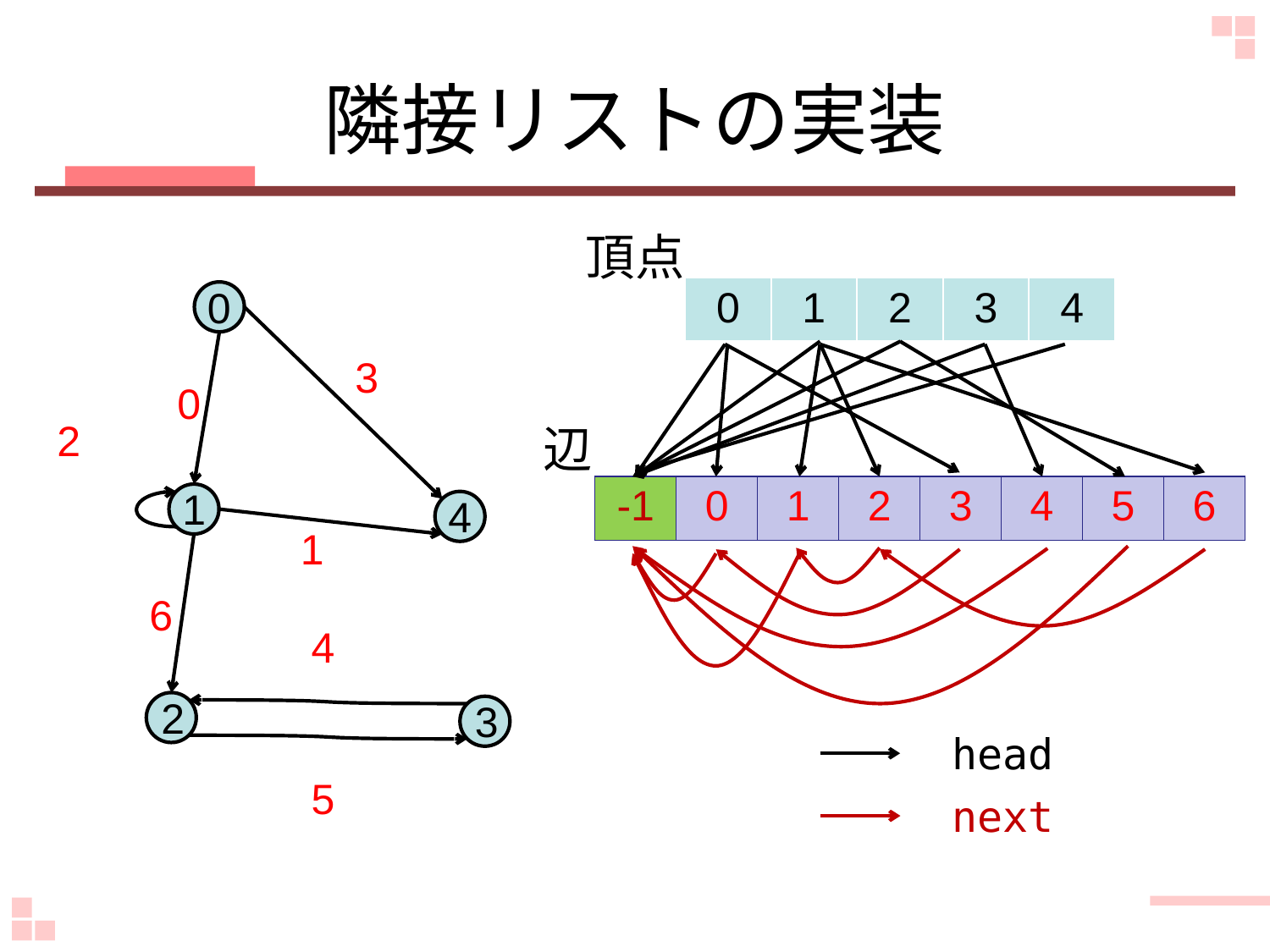

# 隣接リストの実装
頂点
0
| 0 | 1 | 2 | 3 | 4 |
| --- | --- | --- | --- | --- |

3
0
2
辺
1
| -1 | 0 | 1 | 2 | 3 | 4 | 5 | 6 |
| --- | --- | --- | --- | --- | --- | --- | --- |

4

1

6
4
2
3

head
5
next